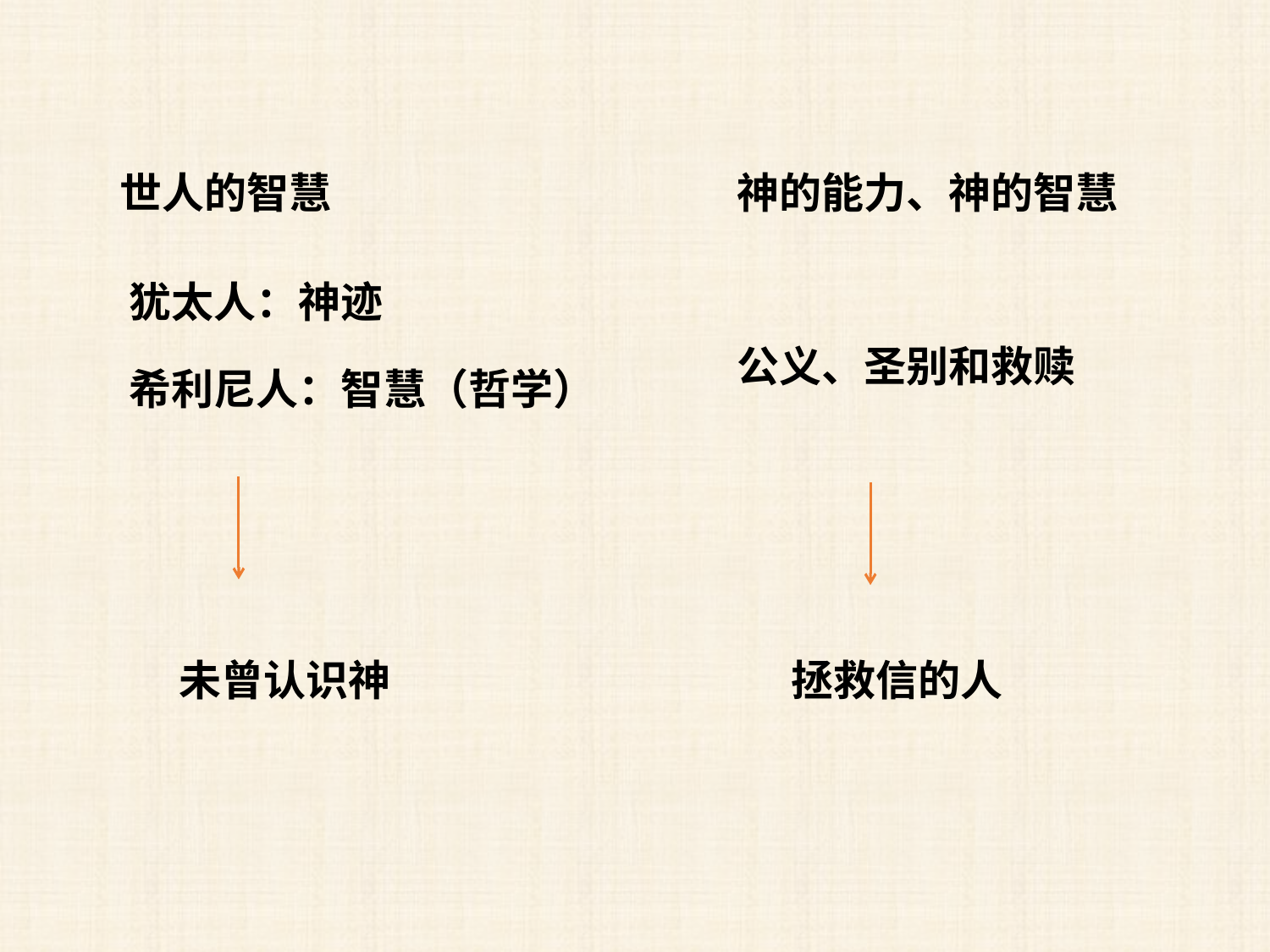

世人的智慧
神的能力、神的智慧
犹太人：神迹
公义、圣别和救赎
希利尼人：智慧（哲学）
未曾认识神
拯救信的人